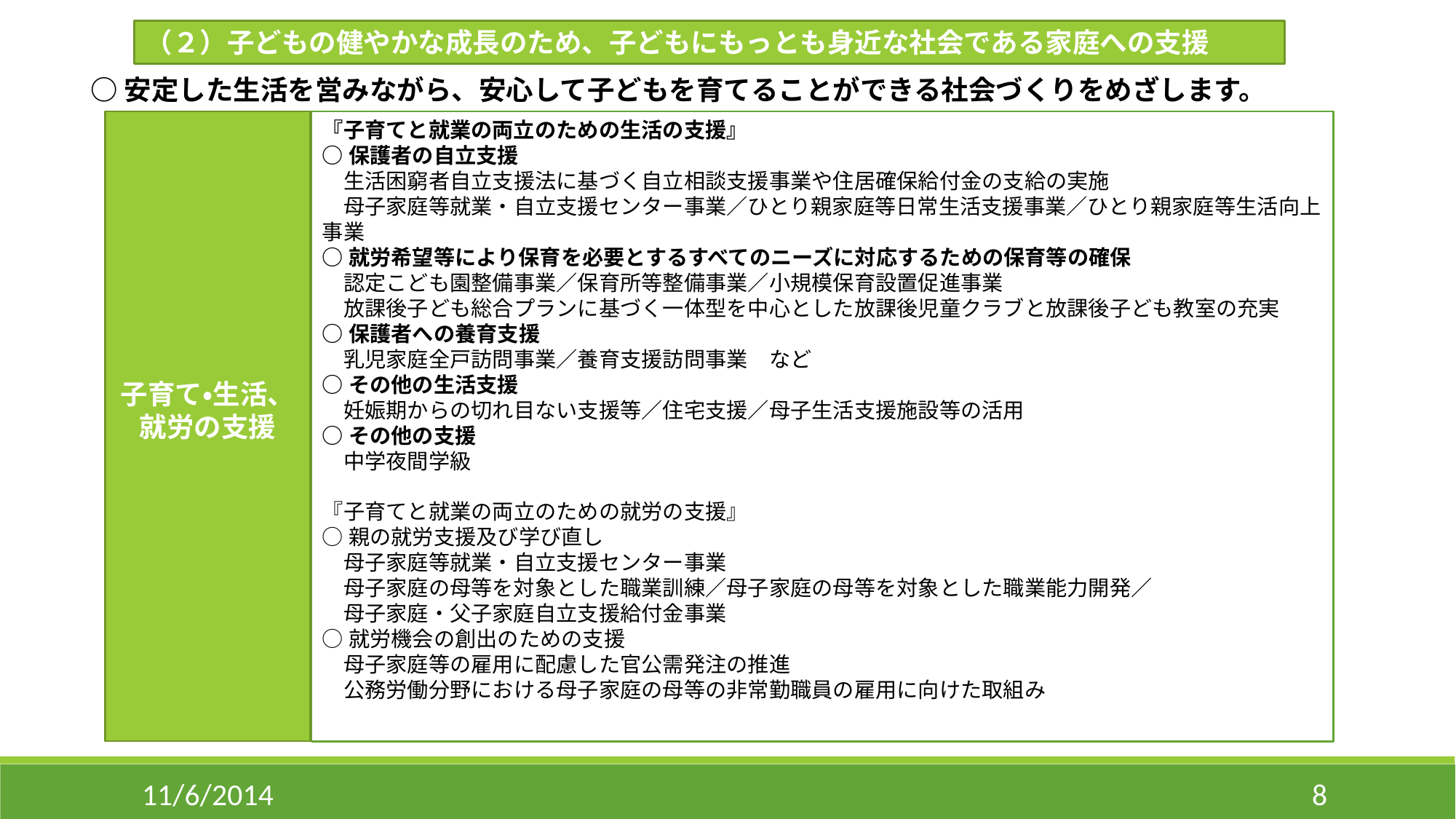

（２）子どもの健やかな成長のため、子どもにもっとも身近な社会である家庭への支援
○安定した生活を営みながら、安心して子どもを育てることができる社会づくりをめざします。
子育て・生活、就労の支援

『子育てと就業の両立のための生活の支援』
○保護者の自立支援
　生活困窮者自立支援法に基づく自立相談支援事業や住居確保給付金の支給の実施
　母子家庭等就業・自立支援センター事業／ひとり親家庭等日常生活支援事業／ひとり親家庭等生活向上事業
○就労希望等により保育を必要とするすべてのニーズに対応するための保育等の確保
　認定こども園整備事業／保育所等整備事業／小規模保育設置促進事業
　放課後子ども総合プランに基づく一体型を中心とした放課後児童クラブと放課後子ども教室の充実
○保護者への養育支援
　乳児家庭全戸訪問事業／養育支援訪問事業　など
○その他の生活支援
　妊娠期からの切れ目ない支援等／住宅支援／母子生活支援施設等の活用
○その他の支援
　中学夜間学級

『子育てと就業の両立のための就労の支援』
○親の就労支援及び学び直し
　母子家庭等就業・自立支援センター事業
　母子家庭の母等を対象とした職業訓練／母子家庭の母等を対象とした職業能力開発／
　母子家庭・父子家庭自立支援給付金事業
○就労機会の創出のための支援
　母子家庭等の雇用に配慮した官公需発注の推進
　公務労働分野における母子家庭の母等の非常勤職員の雇用に向けた取組み
11/6/2014
8